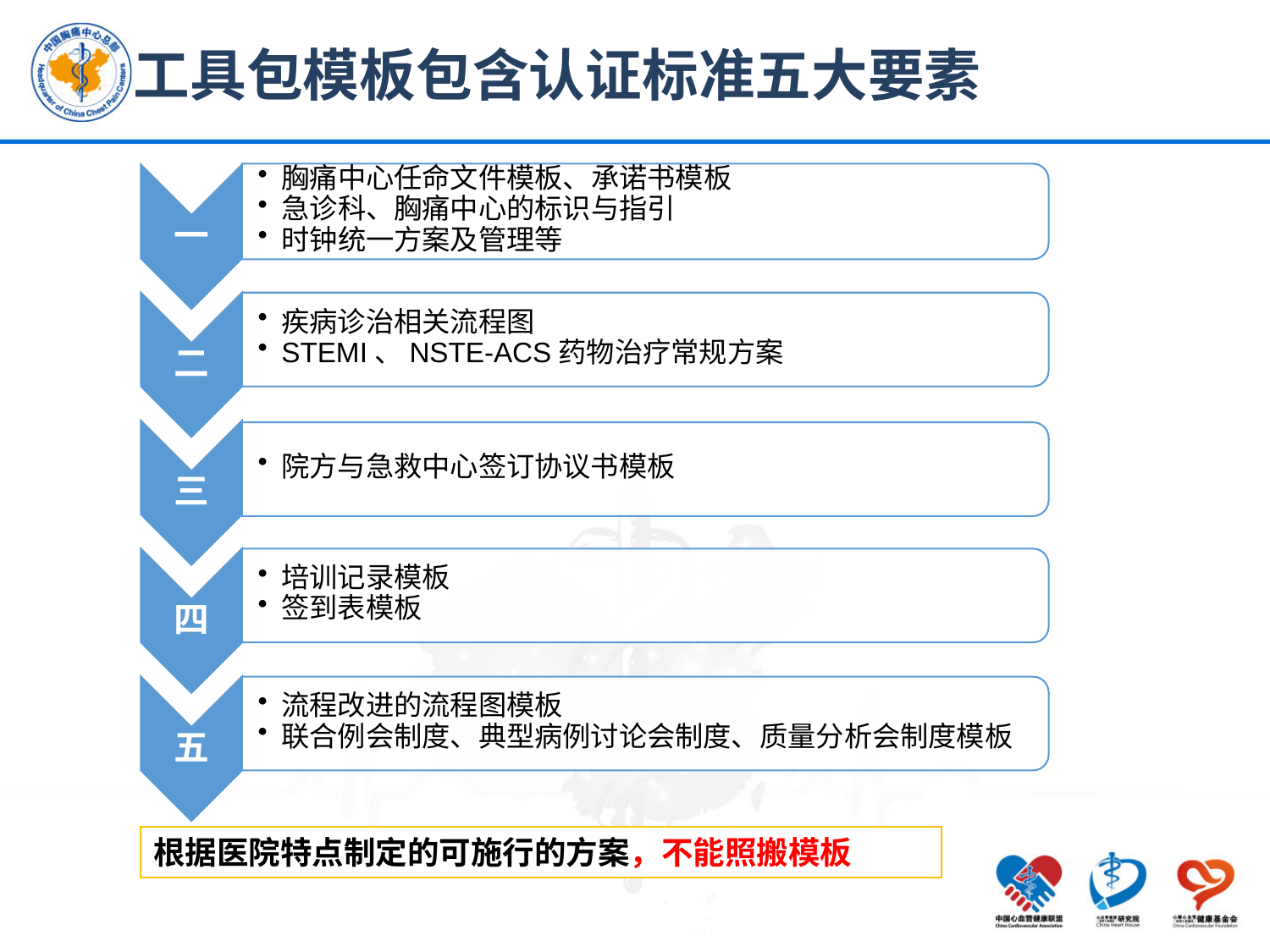

工具包模板包含认证标准五大要素
一
胸痛中心任命文件模板、承诺书模板
急诊科、胸痛中心的标识与指引
时钟统一方案及管理等
二
疾病诊治相关流程图
STEMI、NSTE-ACS药物治疗常规方案
三
院方与急救中心签订协议书模板
四
培训记录模板
签到表模板
五
流程改进的流程图模板
联合例会制度、典型病例讨论会制度、质量分析会制度模板
根据医院特点制定的可施行的方案，不能照搬模板